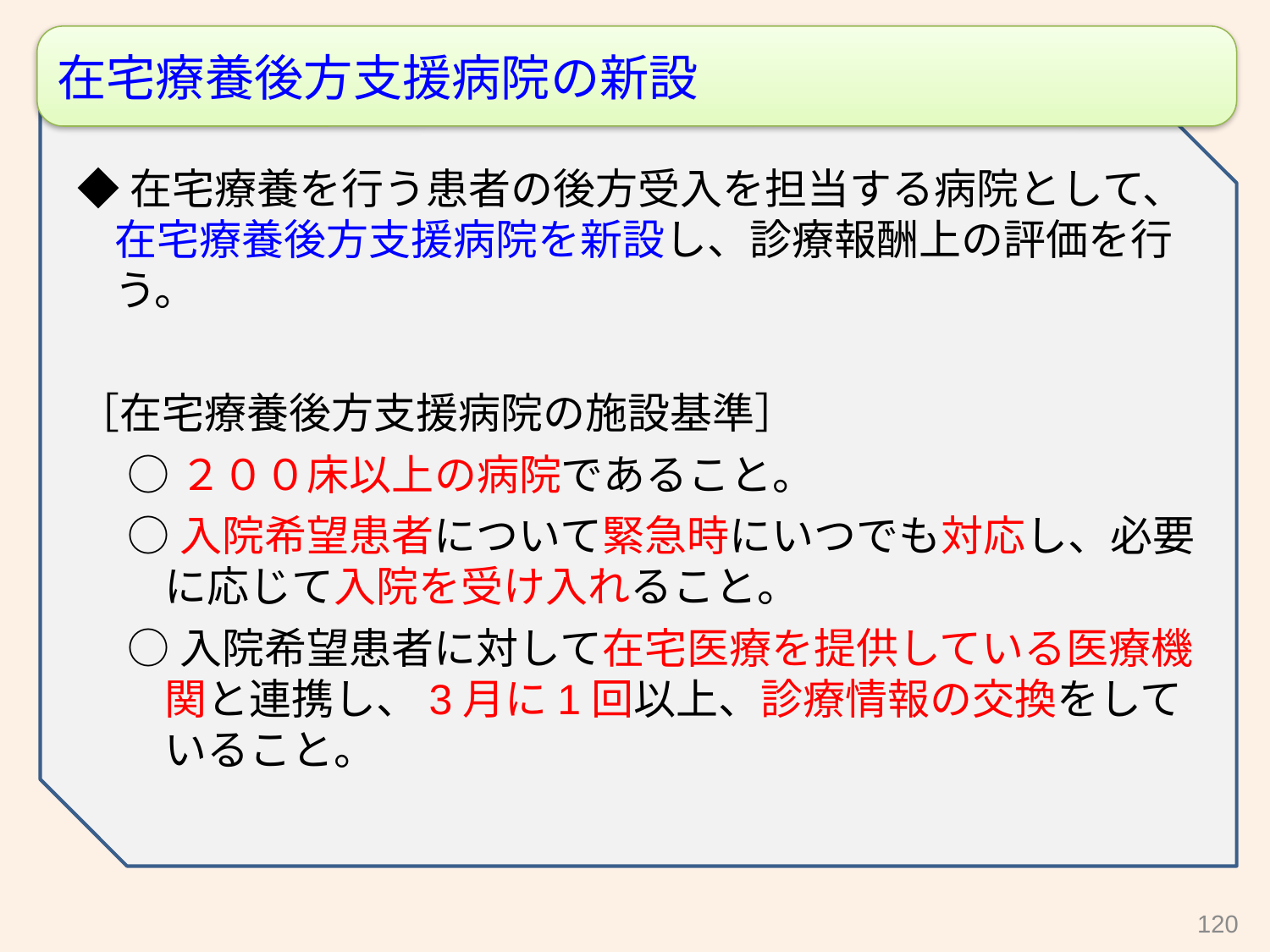

在宅療養後方支援病院の新設

◆在宅療養を行う患者の後方受入を担当する病院として、在宅療養後方支援病院を新設し、診療報酬上の評価を行う。

［在宅療養後方支援病院の施設基準］
○２００床以上の病院であること。
○入院希望患者について緊急時にいつでも対応し、必要に応じて入院を受け入れること。
○入院希望患者に対して在宅医療を提供している医療機関と連携し、3月に1回以上、診療情報の交換をしていること。
120